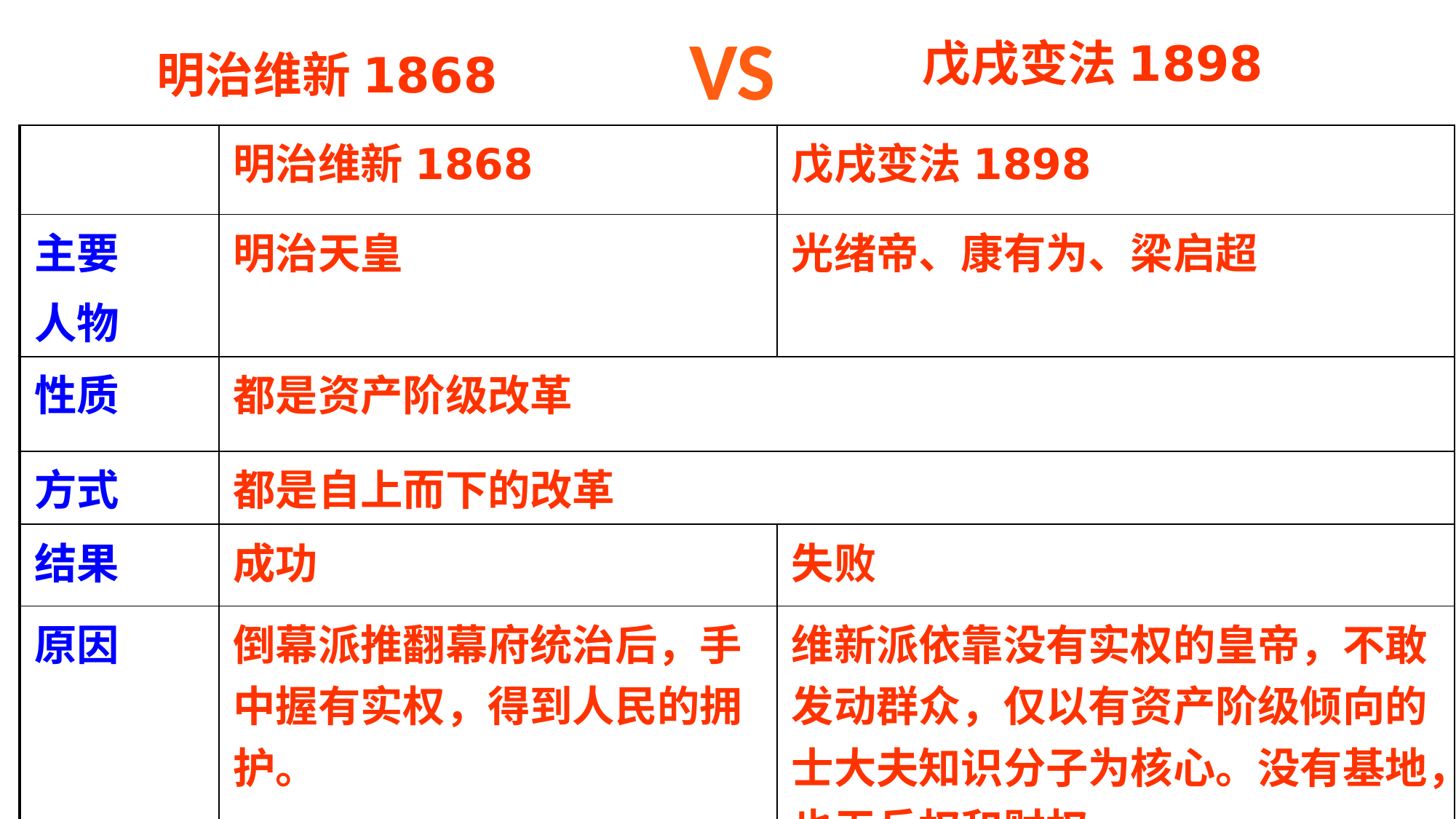

VS
戊戌变法1898
明治维新1868
|  | 明治维新1868 | 戊戌变法1898 |
| --- | --- | --- |
| 主要 人物 | 明治天皇 | 光绪帝、康有为、梁启超 |
| 性质 | 都是资产阶级改革 |  |
| 方式 | 都是自上而下的改革 |  |
| 结果 | 成功 | 失败 |
| 原因 | 倒幕派推翻幕府统治后，手中握有实权，得到人民的拥护。 | 维新派依靠没有实权的皇帝，不敢发动群众，仅以有资产阶级倾向的士大夫知识分子为核心。没有基地，也无兵权和财权。 |